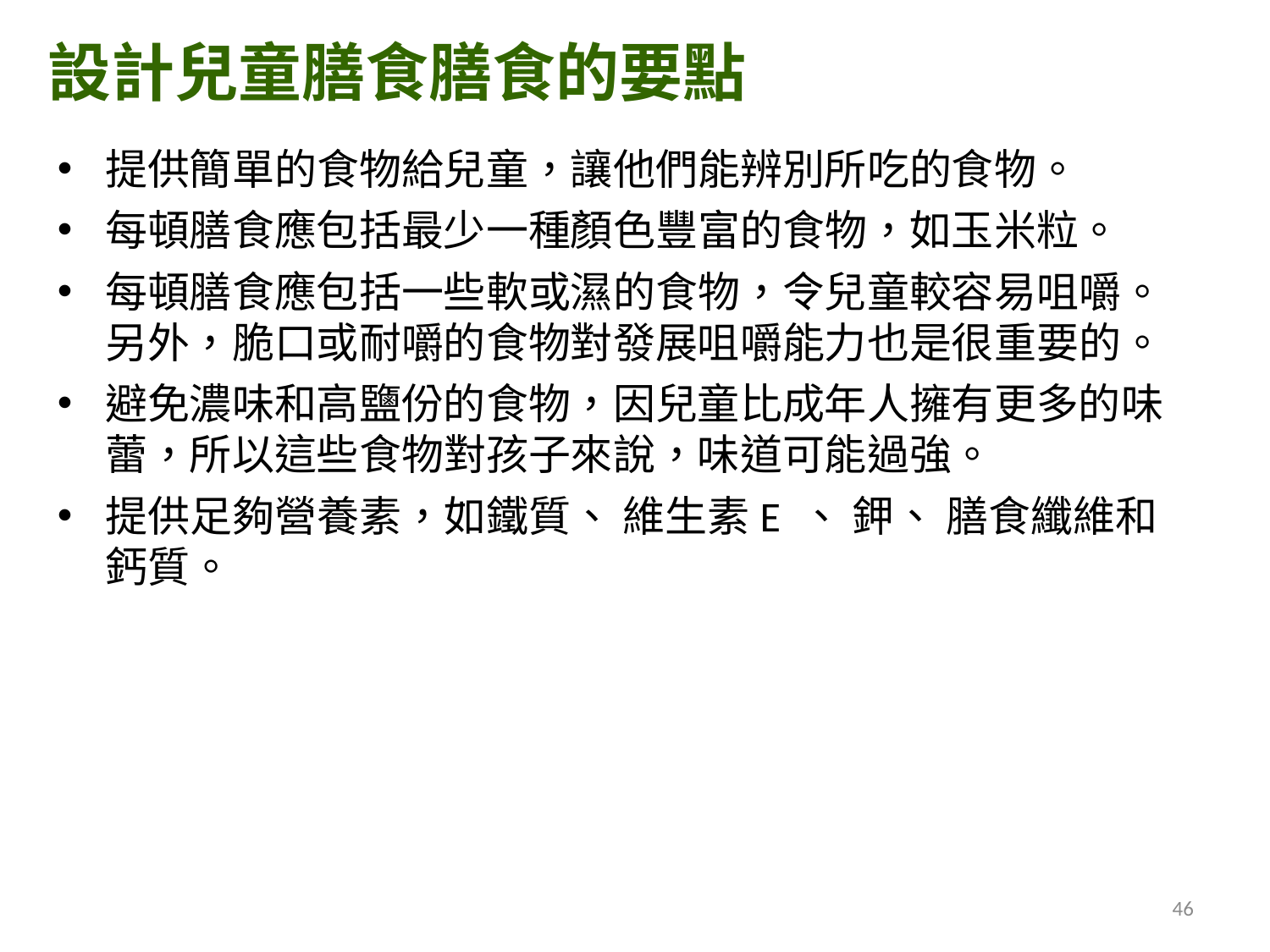

設計兒童膳食膳食的要點
提供簡單的食物給兒童，讓他們能辨別所吃的食物。
每頓膳食應包括最少一種顏色豐富的食物，如玉米粒。
每頓膳食應包括一些軟或濕的食物，令兒童較容易咀嚼。另外，脆口或耐嚼的食物對發展咀嚼能力也是很重要的。
避免濃味和高鹽份的食物，因兒童比成年人擁有更多的味蕾，所以這些食物對孩子來說，味道可能過強。
提供足夠營養素，如鐵質、 維生素E 、 鉀、 膳食纖維和鈣質。
46